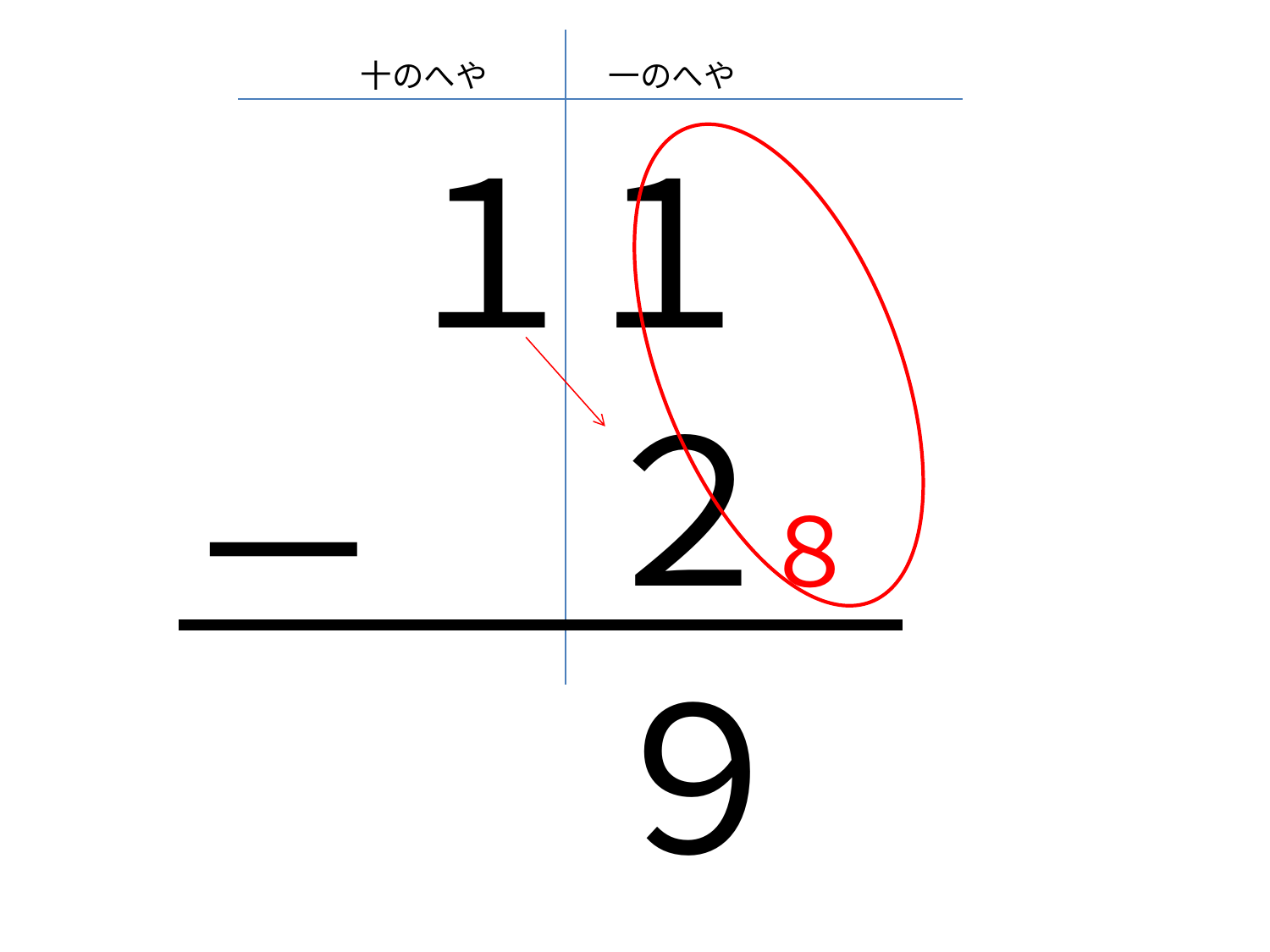

十のへや
一のへや

１
１
２
－
８
９